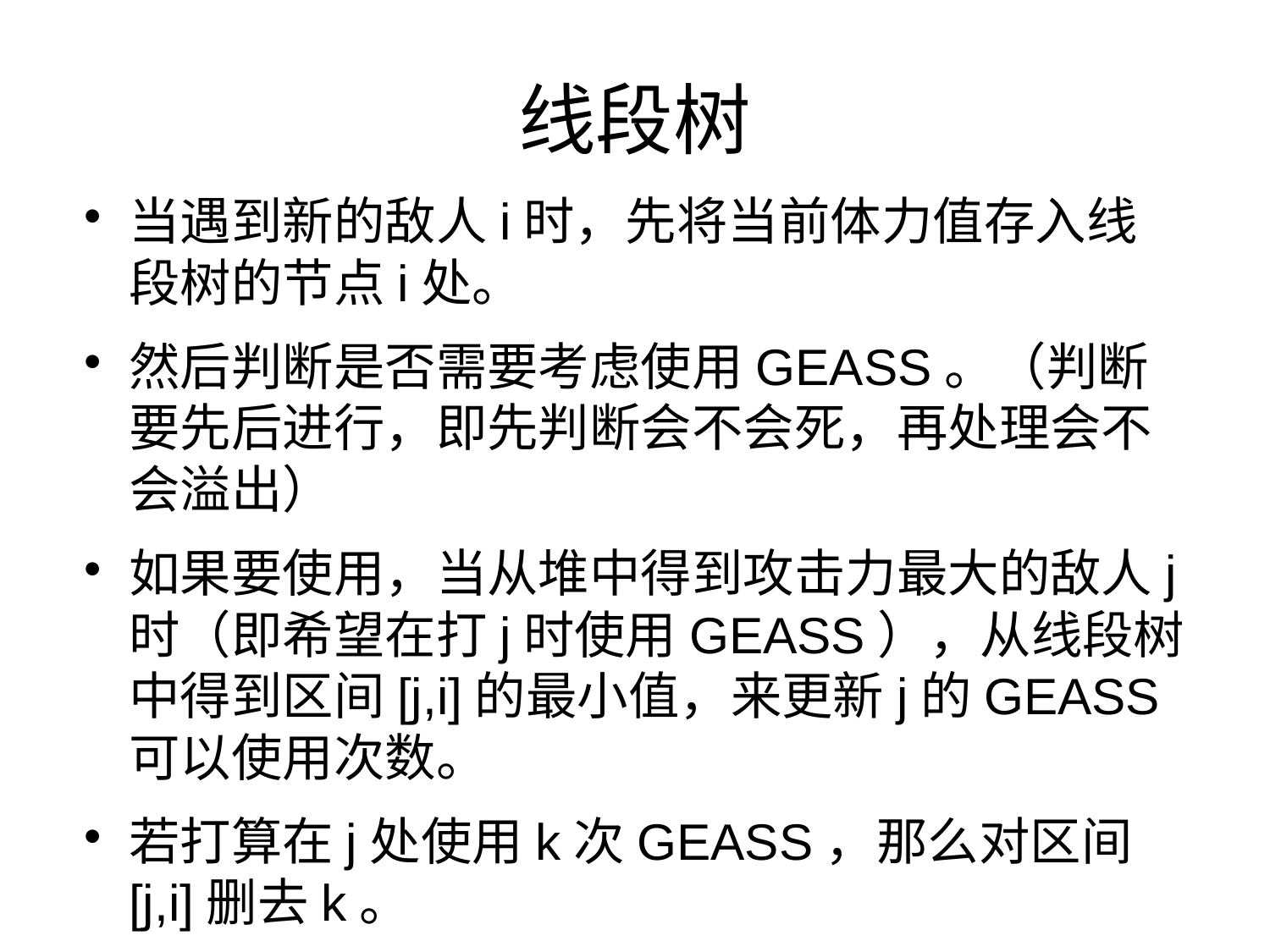

# 线段树
当遇到新的敌人i时，先将当前体力值存入线段树的节点i处。
然后判断是否需要考虑使用GEASS。（判断要先后进行，即先判断会不会死，再处理会不会溢出）
如果要使用，当从堆中得到攻击力最大的敌人j时（即希望在打j时使用GEASS），从线段树中得到区间[j,i]的最小值，来更新j的GEASS可以使用次数。
若打算在j处使用k次GEASS，那么对区间[j,i]删去k。